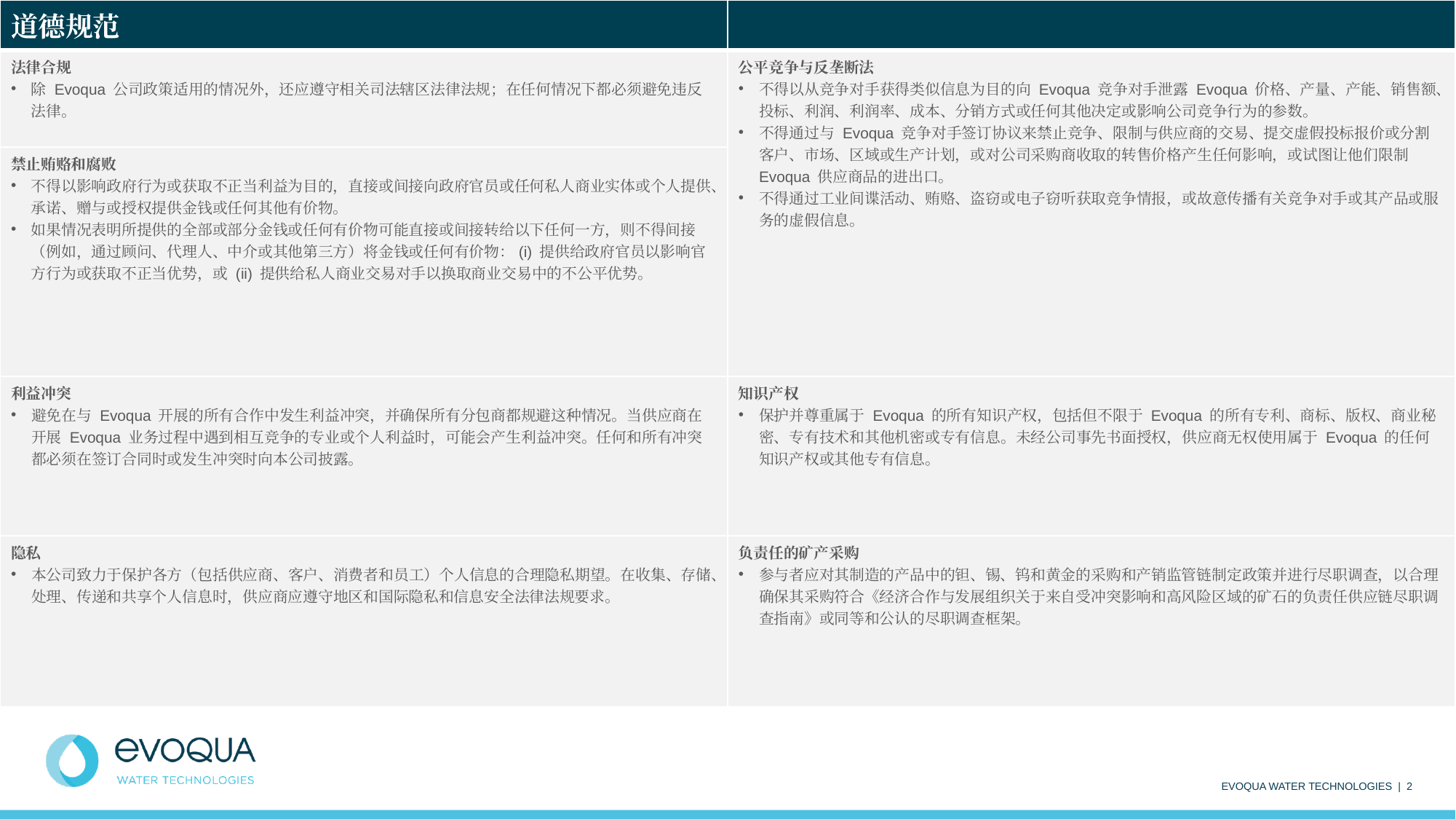

| 道德规范 |  |
| --- | --- |
| 法律合规 除 Evoqua 公司政策适用的情况外，还应遵守相关司法辖区法律法规；在任何情况下都必须避免违反法律。 | 公平竞争与反垄断法 不得以从竞争对手获得类似信息为目的向 Evoqua 竞争对手泄露 Evoqua 价格、产量、产能、销售额、投标、利润、利润率、成本、分销方式或任何其他决定或影响公司竞争行为的参数。 不得通过与 Evoqua 竞争对手签订协议来禁止竞争、限制与供应商的交易、提交虚假投标报价或分割客户、市场、区域或生产计划，或对公司采购商收取的转售价格产生任何影响，或试图让他们限制 Evoqua 供应商品的进出口。 不得通过工业间谍活动、贿赂、盗窃或电子窃听获取竞争情报，或故意传播有关竞争对手或其产品或服务的虚假信息。 |
| 禁止贿赂和腐败 不得以影响政府行为或获取不正当利益为目的，直接或间接向政府官员或任何私人商业实体或个人提供、承诺、赠与或授权提供金钱或任何其他有价物。 如果情况表明所提供的全部或部分金钱或任何有价物可能直接或间接转给以下任何一方，则不得间接（例如，通过顾问、代理人、中介或其他第三方）将金钱或任何有价物：(i) 提供给政府官员以影响官方行为或获取不正当优势，或 (ii) 提供给私人商业交易对手以换取商业交易中的不公平优势。 |  |
| 利益冲突 避免在与 Evoqua 开展的所有合作中发生利益冲突，并确保所有分包商都规避这种情况。当供应商在开展 Evoqua 业务过程中遇到相互竞争的专业或个人利益时，可能会产生利益冲突。任何和所有冲突都必须在签订合同时或发生冲突时向本公司披露。 | 知识产权 保护并尊重属于 Evoqua 的所有知识产权，包括但不限于 Evoqua 的所有专利、商标、版权、商业秘密、专有技术和其他机密或专有信息。未经公司事先书面授权，供应商无权使用属于 Evoqua 的任何知识产权或其他专有信息。 |
| 隐私 本公司致力于保护各方（包括供应商、客户、消费者和员工）个人信息的合理隐私期望。在收集、存储、处理、传递和共享个人信息时，供应商应遵守地区和国际隐私和信息安全法律法规要求。 | 负责任的矿产采购 参与者应对其制造的产品中的钽、锡、钨和黄金的采购和产销监管链制定政策并进行尽职调查，以合理确保其采购符合《经济合作与发展组织关于来自受冲突影响和高风险区域的矿石的负责任供应链尽职调查指南》或同等和公认的尽职调查框架。 |
EVOQUA WATER TECHNOLOGIES  |  2